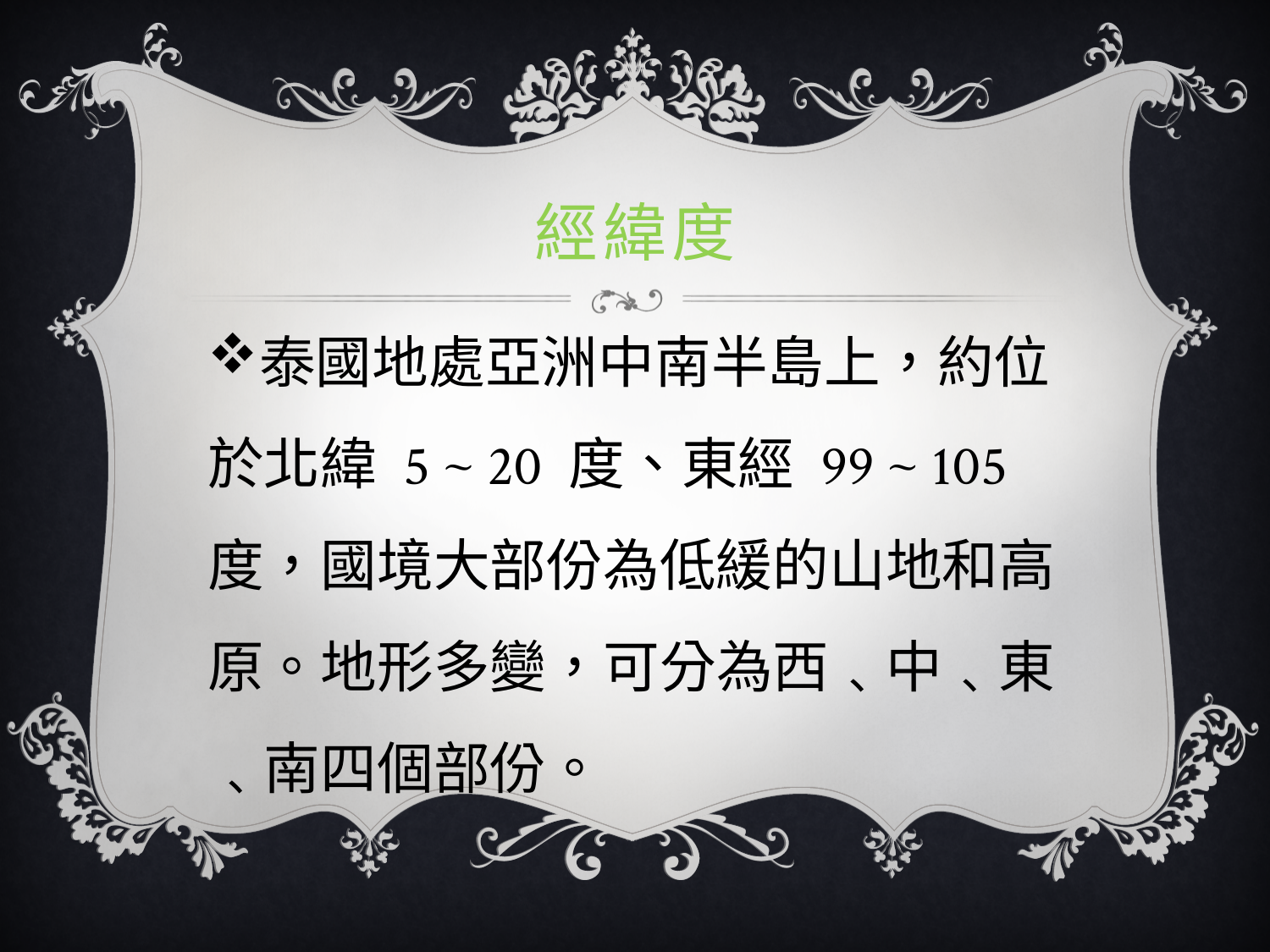

# 經緯度
泰國地處亞洲中南半島上，約位於北緯 5 ~ 20 度、東經 99 ~ 105 度，國境大部份為低緩的山地和高原。地形多變，可分為西﹑中﹑東﹑南四個部份。